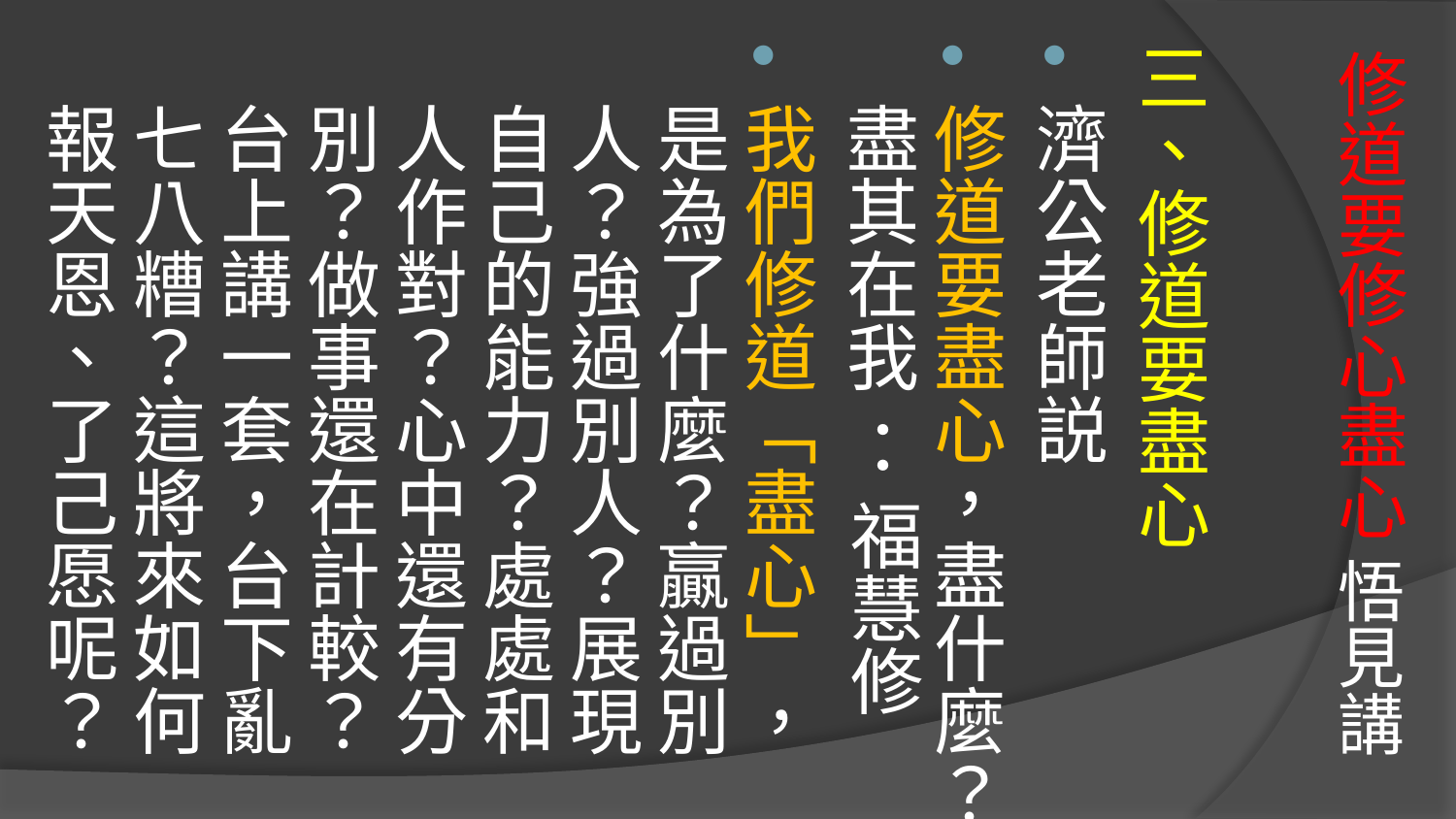

# 修道要修心盡心 悟見講
三、修道要盡心
濟公老師説
修道要盡心，盡什麼？盡其在我 ： 福慧修
我們修道「盡心」，是為了什麼？贏過別人？強過別人？展現自己的能力？處處和人作對？心中還有分別？做事還在計較？台上講一套，台下亂七八糟？這將來如何報天恩、了己愿呢？